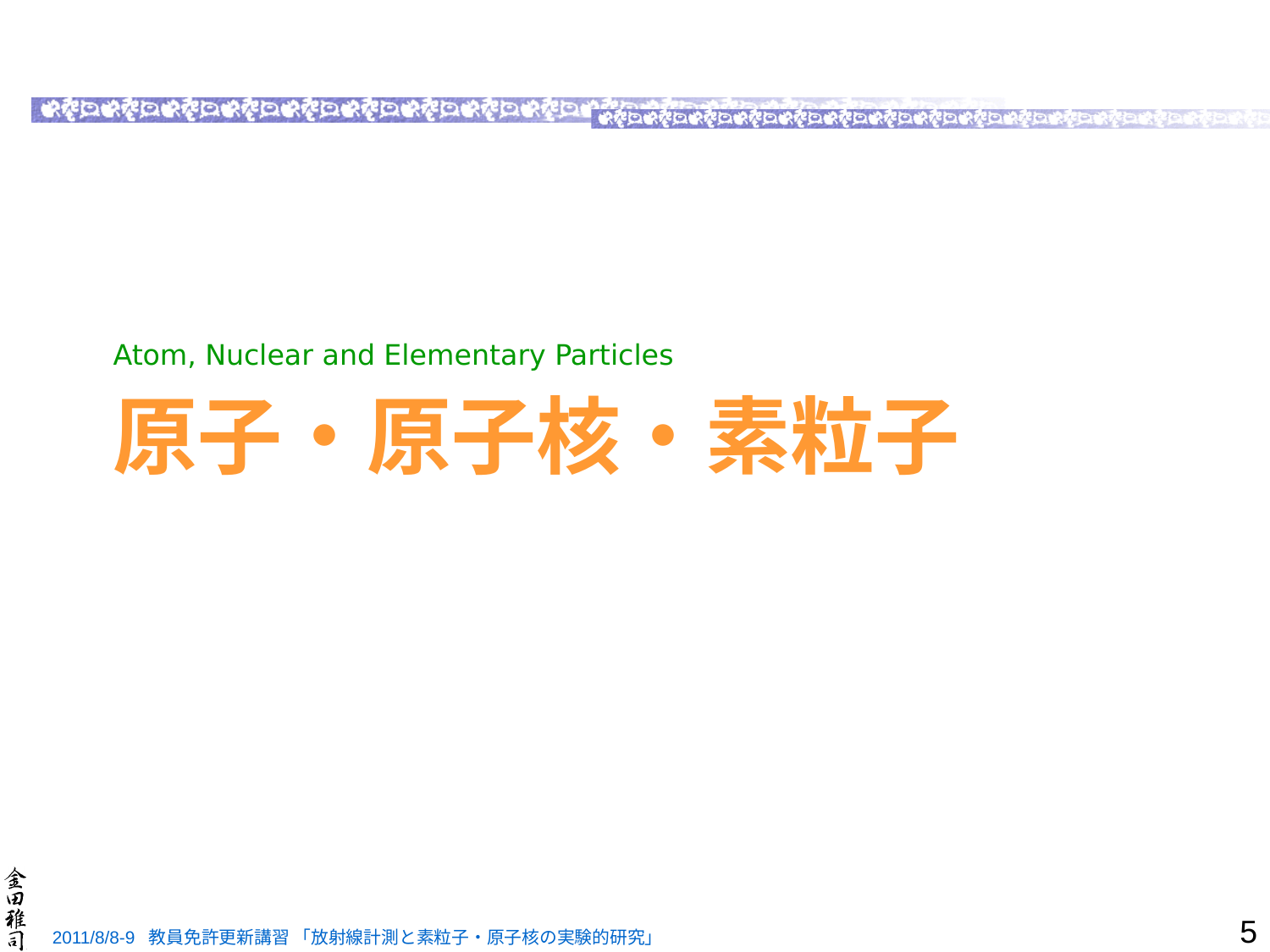

Atom, Nuclear and Elementary Particles
# 原子・原子核・素粒子
5
2011/8/8-9  教員免許更新講習 「放射線計測と素粒子・原子核の実験的研究」